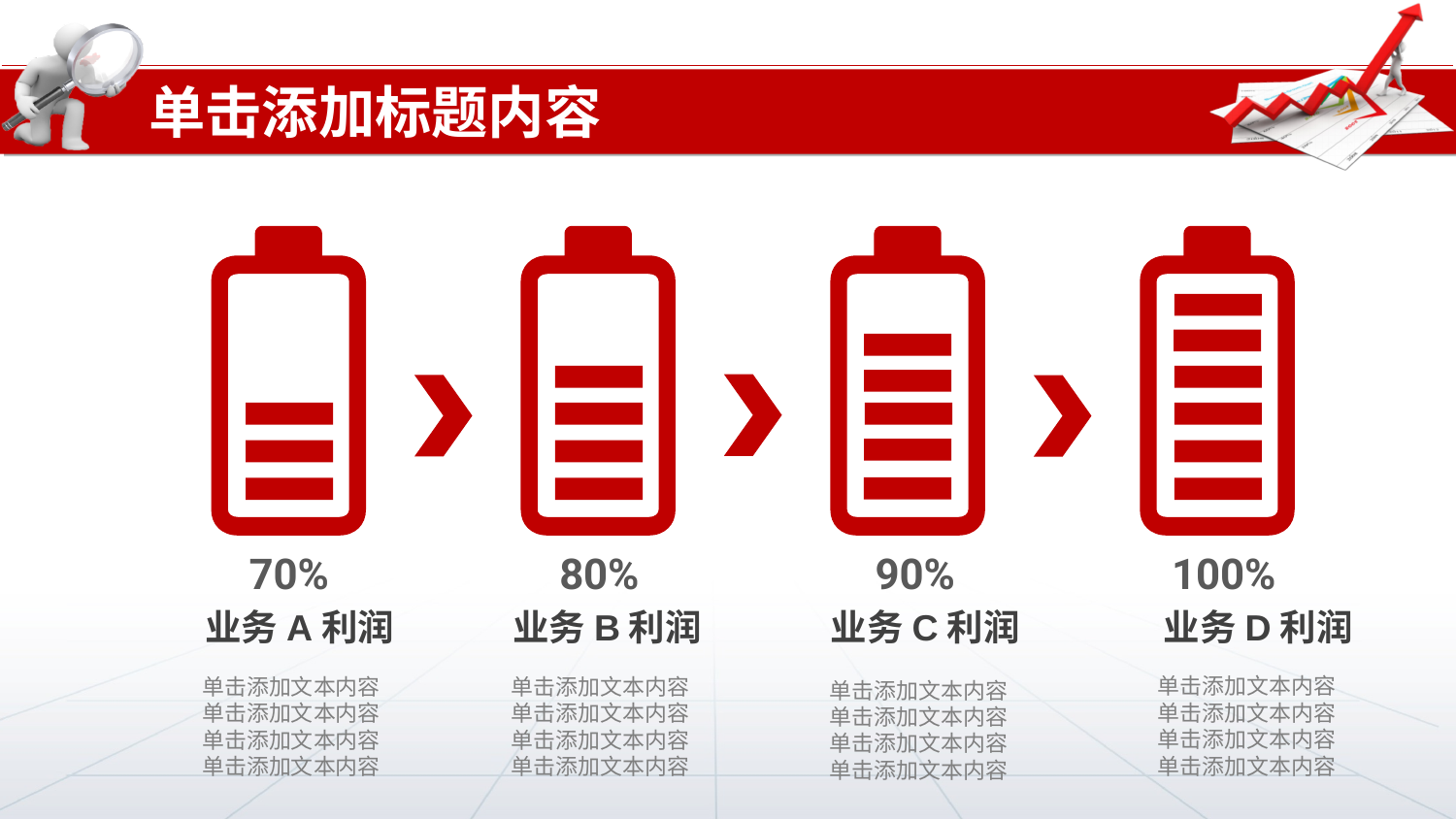

单击添加标题内容

90%
70%
80%
100%
业务A利润
业务B利润
业务C利润
业务D利润
单击添加文本内容
单击添加文本内容
单击添加文本内容
单击添加文本内容
单击添加文本内容
单击添加文本内容
单击添加文本内容
单击添加文本内容
单击添加文本内容
单击添加文本内容
单击添加文本内容
单击添加文本内容
单击添加文本内容
单击添加文本内容
单击添加文本内容
单击添加文本内容